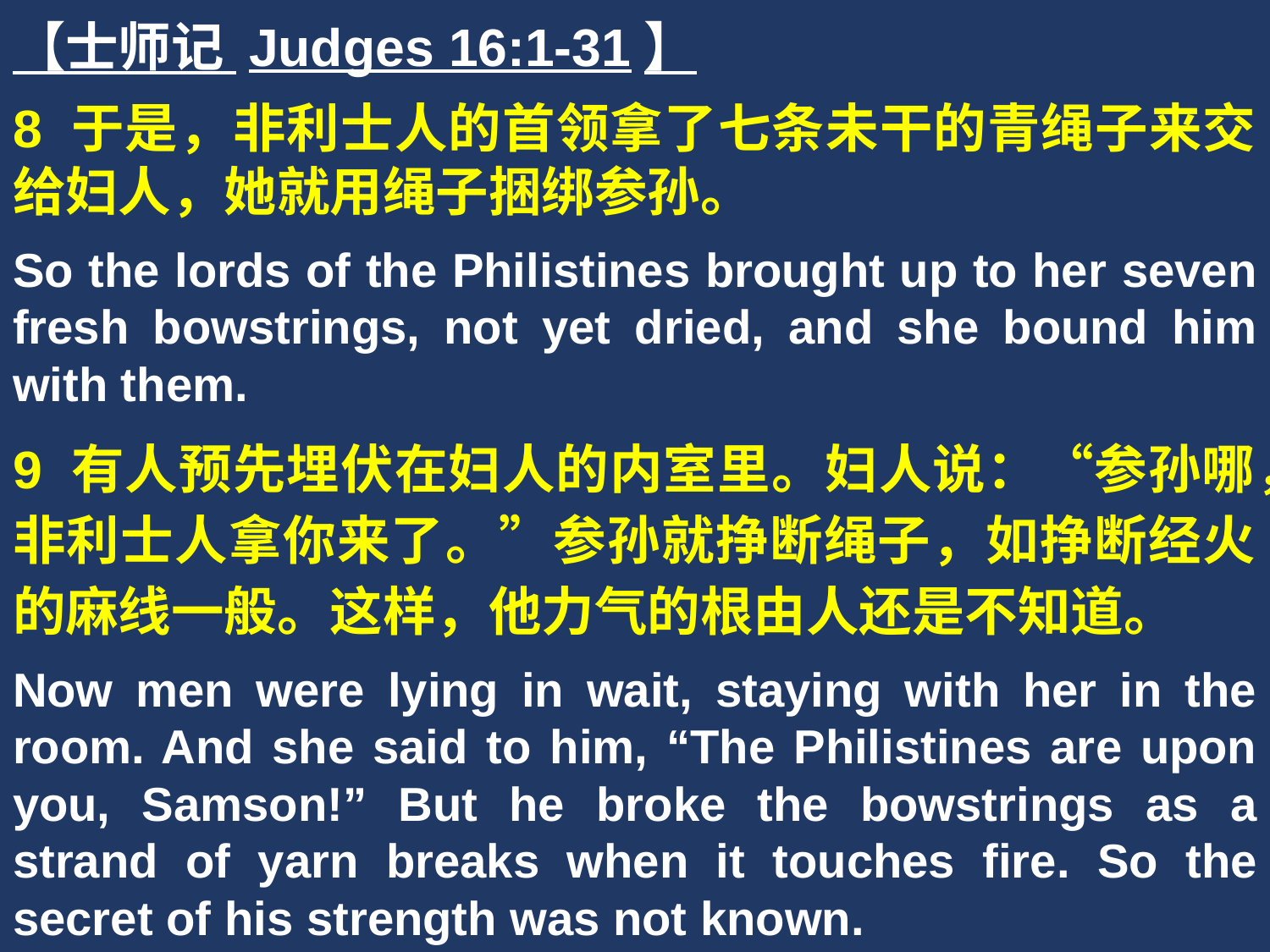

【士师记 Judges 16:1-31】
8 于是，非利士人的首领拿了七条未干的青绳子来交给妇人，她就用绳子捆绑参孙。
So the lords of the Philistines brought up to her seven fresh bowstrings, not yet dried, and she bound him with them.
9 有人预先埋伏在妇人的内室里。妇人说：“参孙哪，非利士人拿你来了。”参孙就挣断绳子，如挣断经火的麻线一般。这样，他力气的根由人还是不知道。
Now men were lying in wait, staying with her in the room. And she said to him, “The Philistines are upon you, Samson!” But he broke the bowstrings as a strand of yarn breaks when it touches fire. So the secret of his strength was not known.